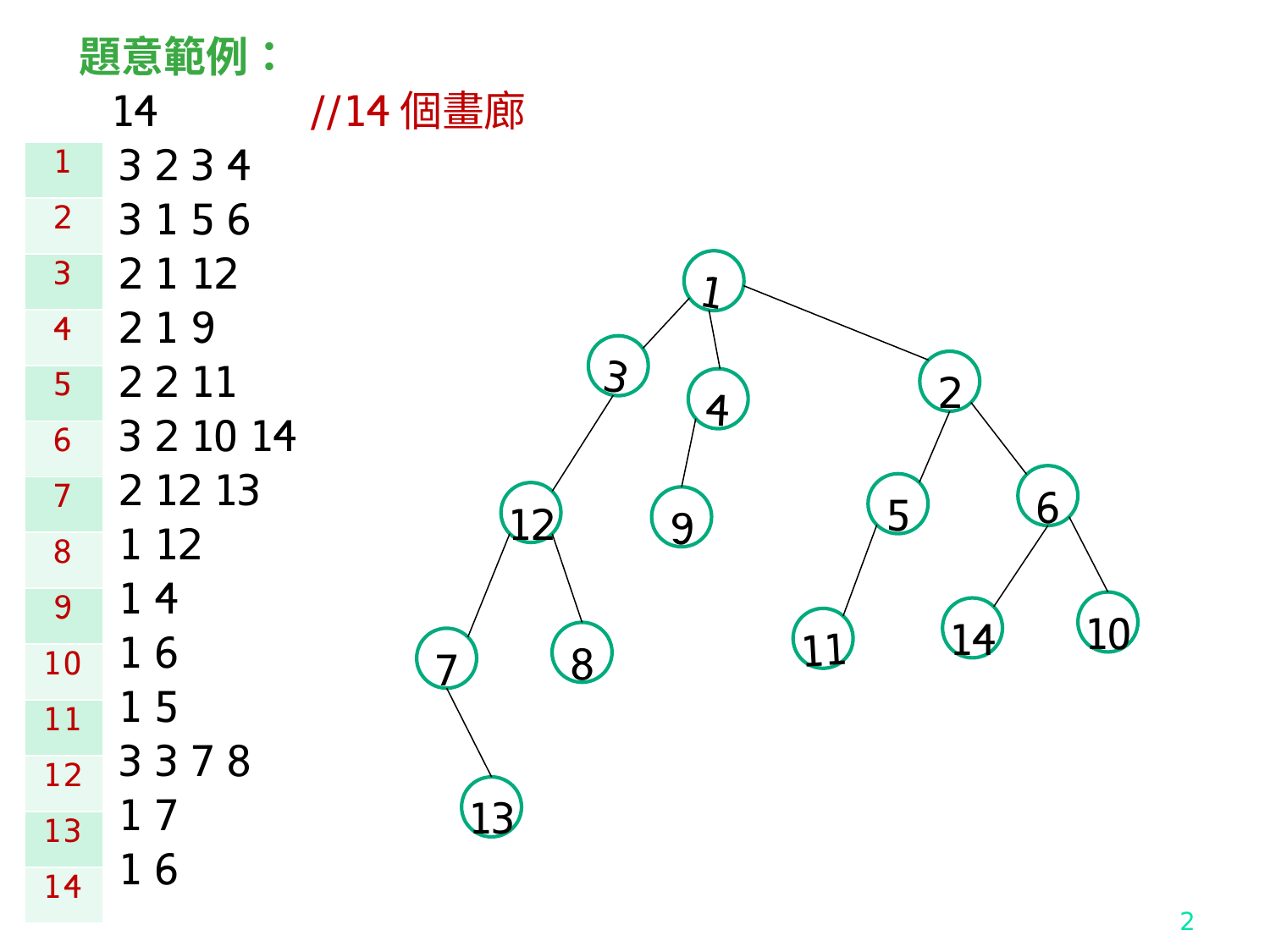

題意範例：
   14	        //14個畫廊
   3 2 3 4
   3 1 5 6
   2 1 12
   2 1 9
   2 2 11
   3 2 10 14
   2 12 13
   1 12
   1 4
   1 6
   1 5
   3 3 7 8
   1 7
   1 6
| 1 |
| --- |
| 2 |
| 3 |
| 4 |
| 5 |
| 6 |
| 7 |
| 8 |
| 9 |
| 10 |
| 11 |
| 12 |
| 13 |
| 14 |
1
3
2
4
6
5
12
9
10
14
11
8
7
13
2